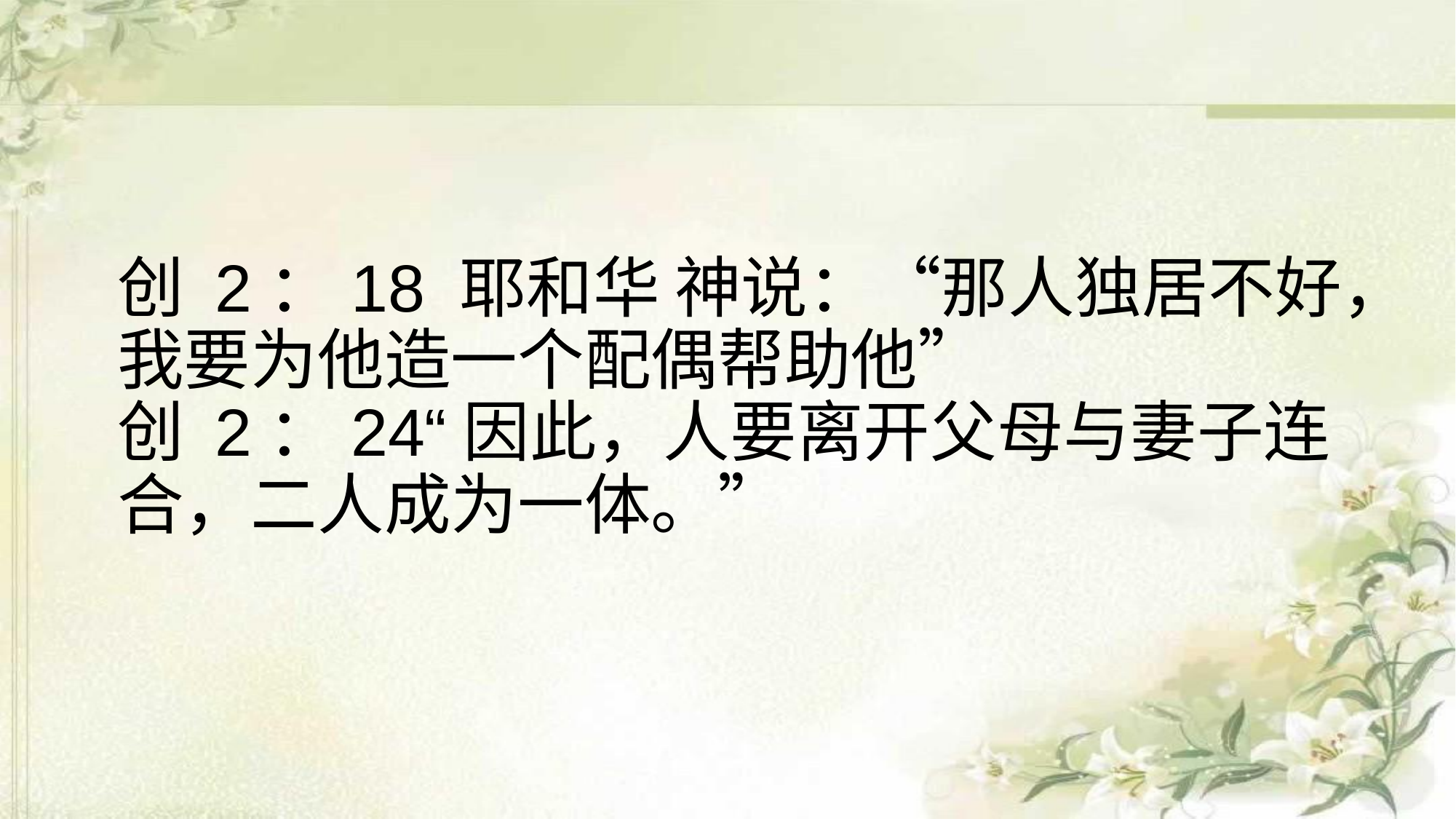

# 创 2：18 耶和华 神说：“那人独居不好，我要为他造一个配偶帮助他” 创 2：24“因此，人要离开父母与妻子连合，二人成为一体。”